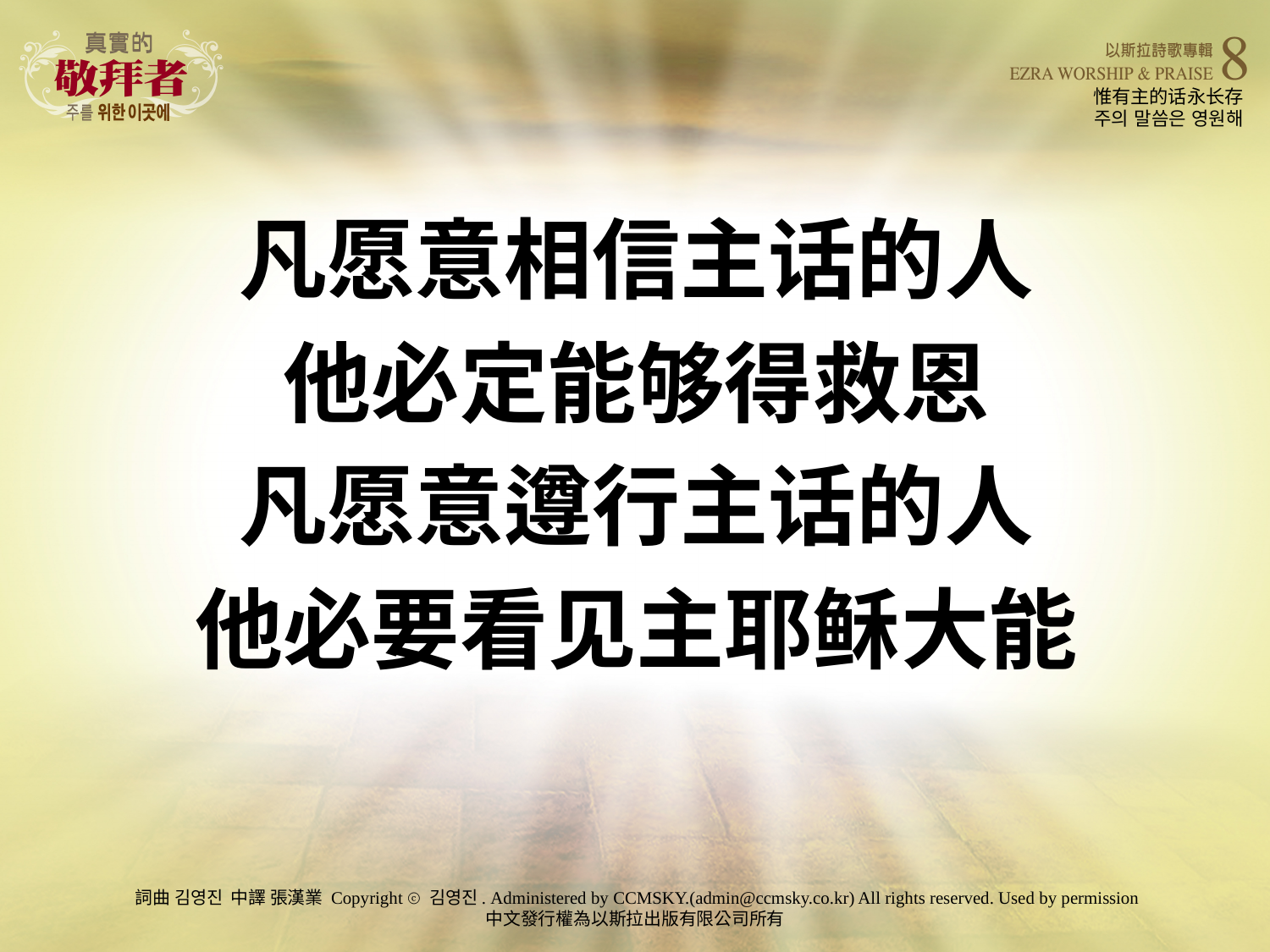

# 惟有主的话永长存 주의 말씀은 영원해
凡愿意相信主话的人
他必定能够得救恩
凡愿意遵行主话的人
他必要看见主耶稣大能
詞曲 김영진  中譯 張漢業 Copyright ⓒ 김영진. Administered by CCMSKY.(admin@ccmsky.co.kr) All rights reserved. Used by permission
中文發行權為以斯拉出版有限公司所有